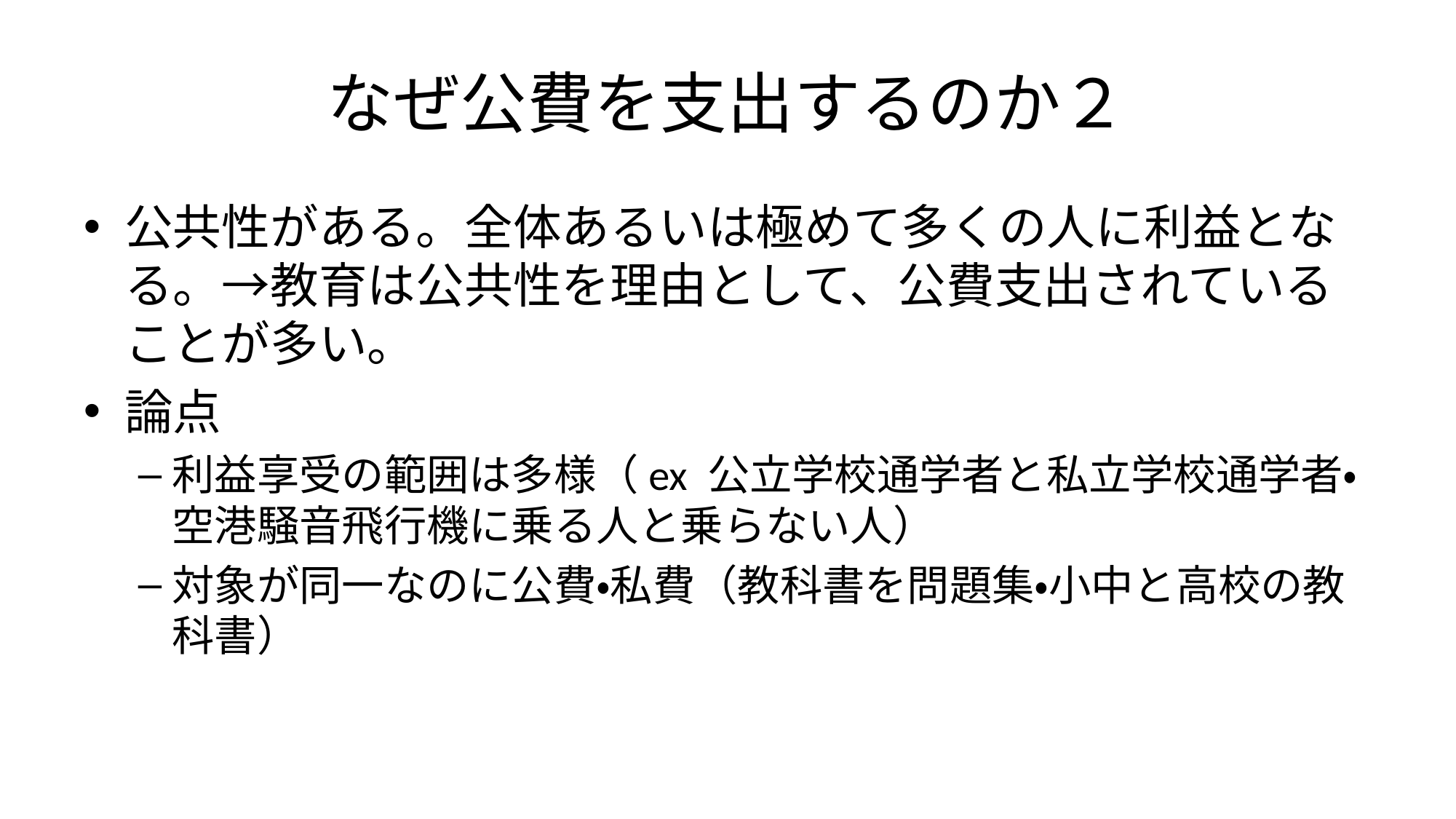

# なぜ公費を支出するのか２
公共性がある。全体あるいは極めて多くの人に利益となる。→教育は公共性を理由として、公費支出されていることが多い。
論点
利益享受の範囲は多様（ex 公立学校通学者と私立学校通学者・空港騒音飛行機に乗る人と乗らない人）
対象が同一なのに公費・私費（教科書を問題集・小中と高校の教科書）